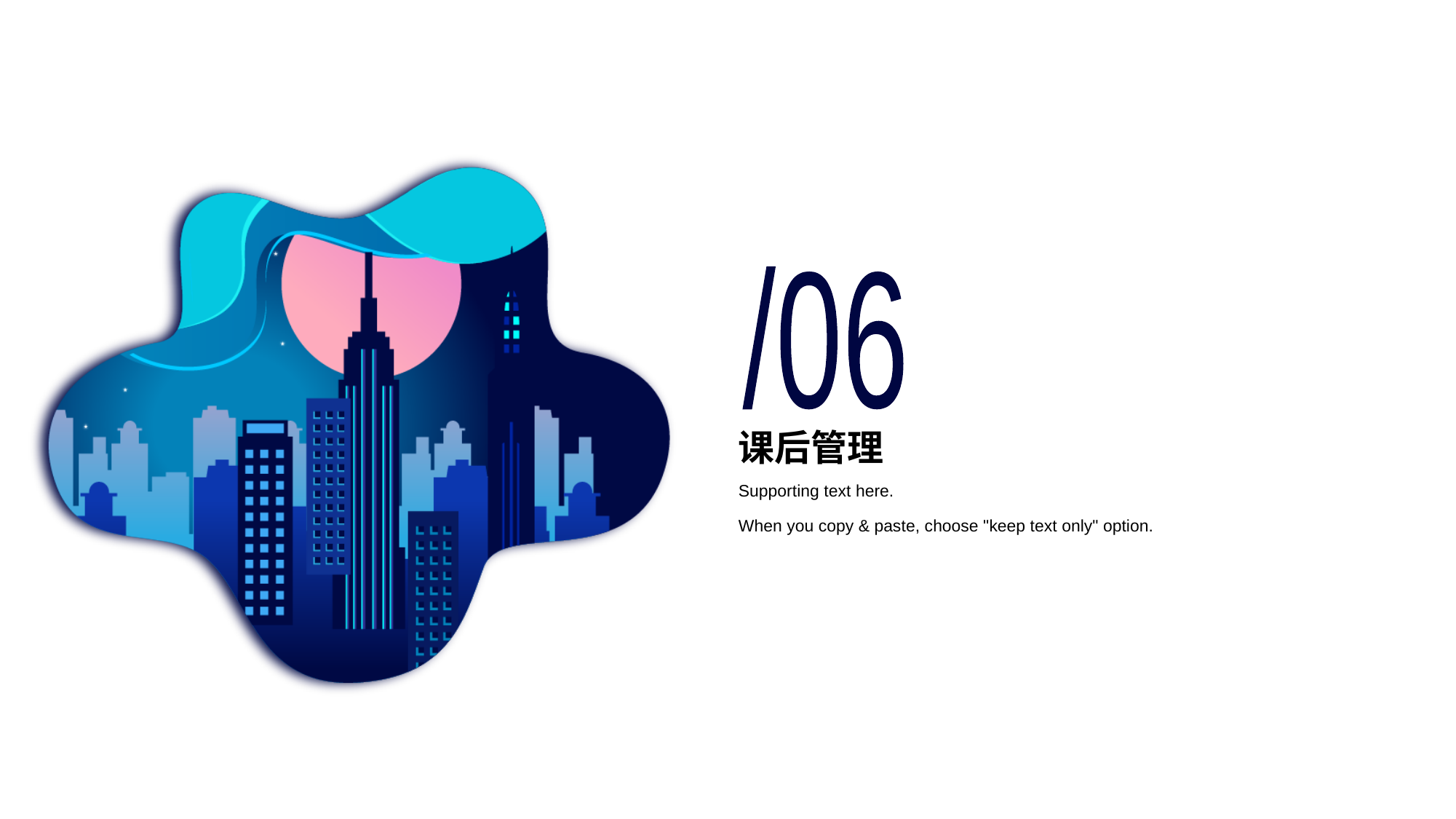

/06
# 课后管理
Supporting text here.
When you copy & paste, choose "keep text only" option.